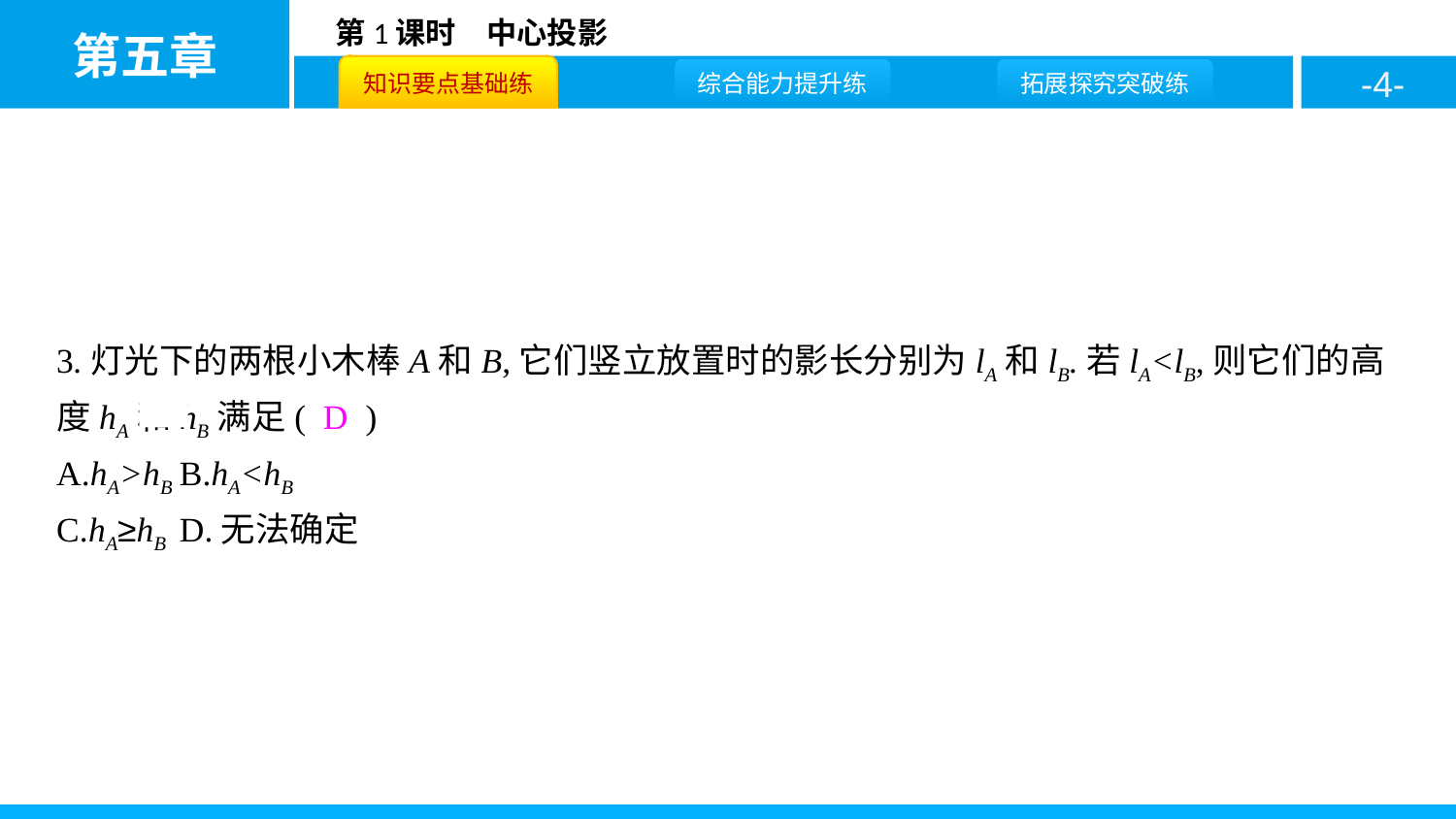

3.灯光下的两根小木棒A和B,它们竖立放置时的影长分别为lA和lB.若lA<lB,则它们的高度hA和hB满足(  D  )
A.hA>hB	B.hA<hB
C.hA≥hB	D.无法确定